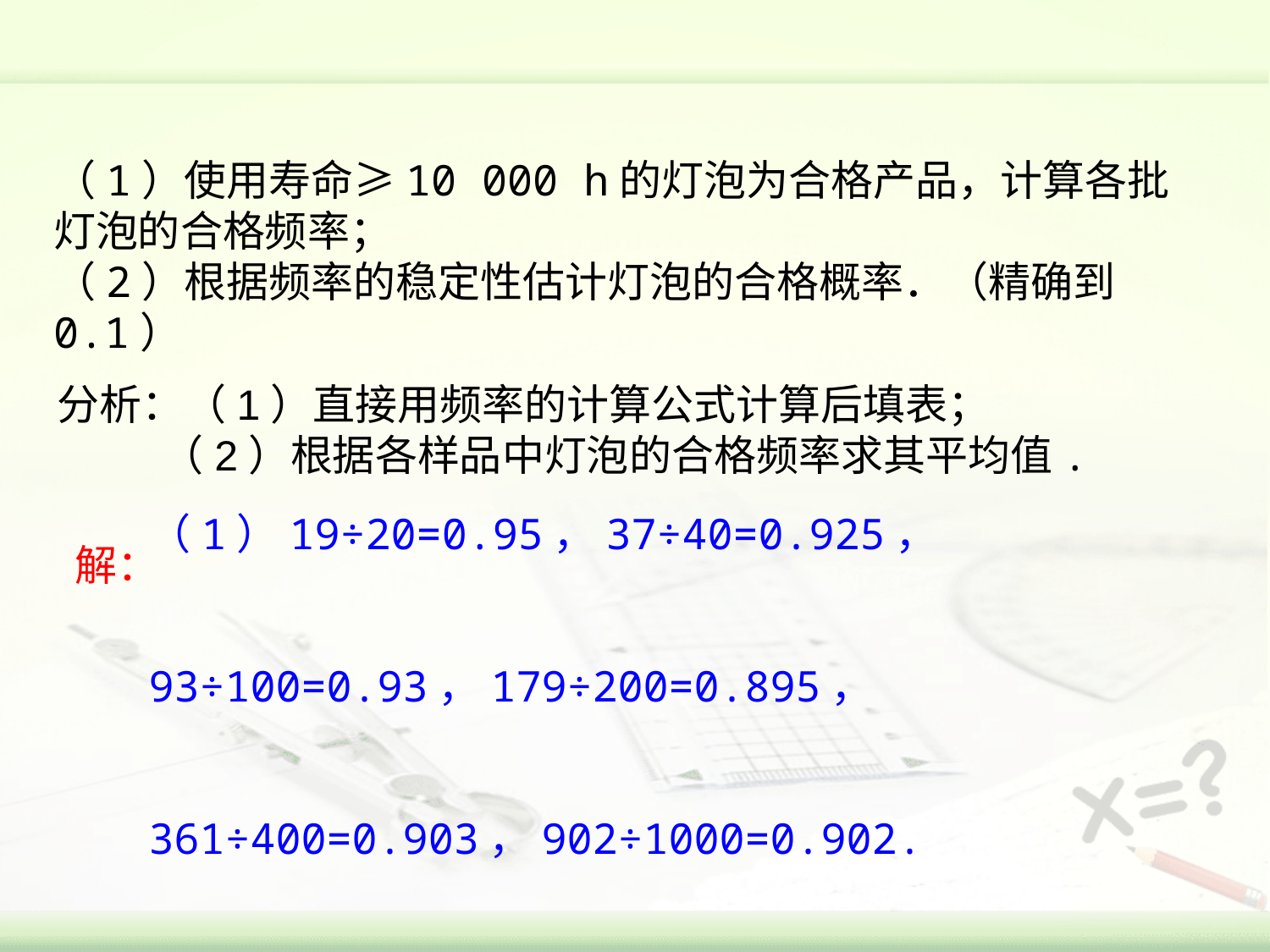

（1）使用寿命≥10 000 h的灯泡为合格产品，计算各批灯泡的合格频率；
（2）根据频率的稳定性估计灯泡的合格概率．（精确到0.1）
分析：（1）直接用频率的计算公式计算后填表；
           （2）根据各样品中灯泡的合格频率求其平均值.
解：
（1）19÷20=0.95，37÷40=0.925，

     93÷100=0.93，179÷200=0.895，
     361÷400=0.903，902÷1000=0.902.